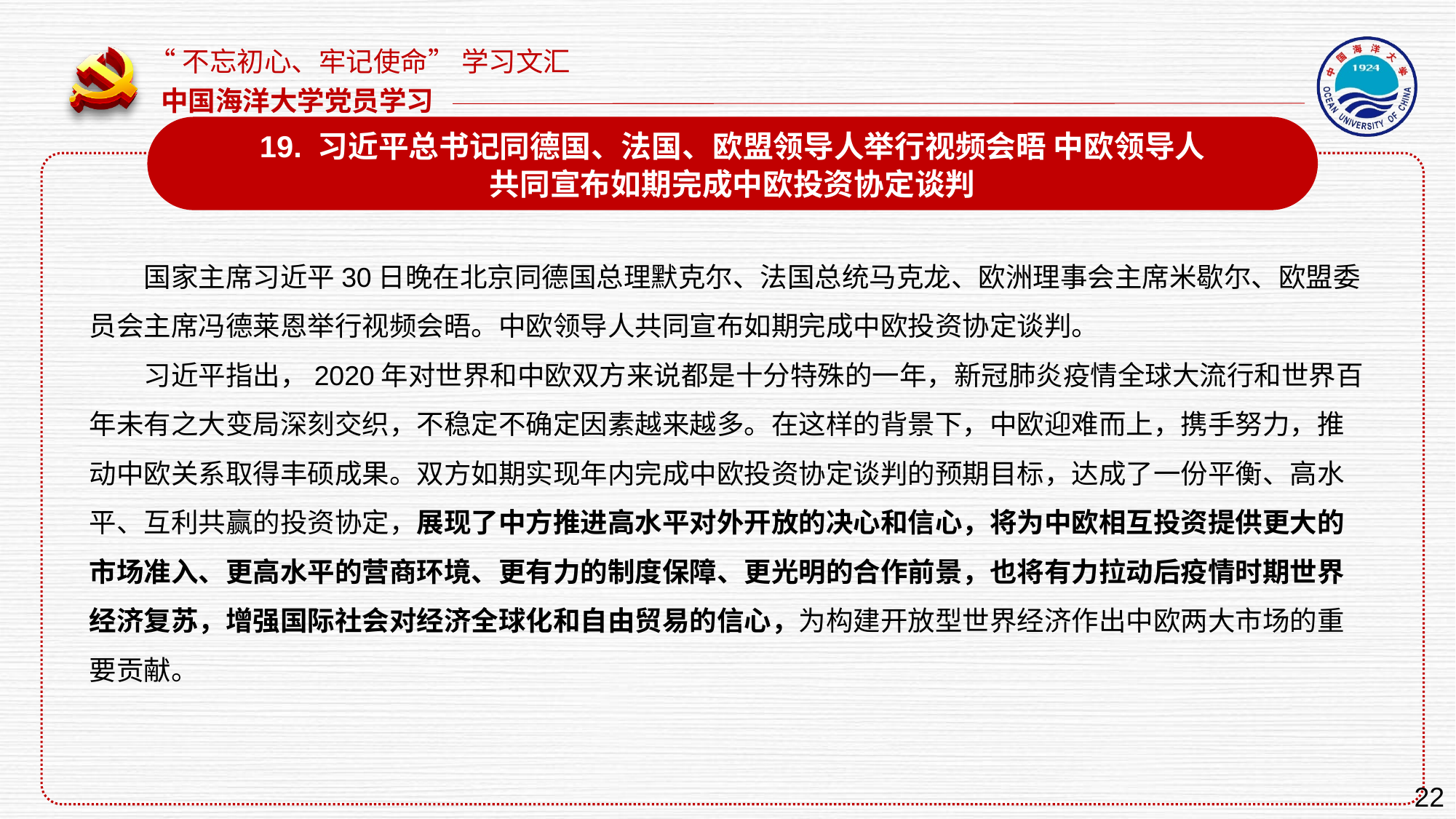

19. 习近平总书记同德国、法国、欧盟领导人举行视频会晤 中欧领导人
共同宣布如期完成中欧投资协定谈判

国家主席习近平30日晚在北京同德国总理默克尔、法国总统马克龙、欧洲理事会主席米歇尔、欧盟委员会主席冯德莱恩举行视频会晤。中欧领导人共同宣布如期完成中欧投资协定谈判。
习近平指出，2020年对世界和中欧双方来说都是十分特殊的一年，新冠肺炎疫情全球大流行和世界百年未有之大变局深刻交织，不稳定不确定因素越来越多。在这样的背景下，中欧迎难而上，携手努力，推动中欧关系取得丰硕成果。双方如期实现年内完成中欧投资协定谈判的预期目标，达成了一份平衡、高水平、互利共赢的投资协定，展现了中方推进高水平对外开放的决心和信心，将为中欧相互投资提供更大的市场准入、更高水平的营商环境、更有力的制度保障、更光明的合作前景，也将有力拉动后疫情时期世界经济复苏，增强国际社会对经济全球化和自由贸易的信心，为构建开放型世界经济作出中欧两大市场的重要贡献。
22